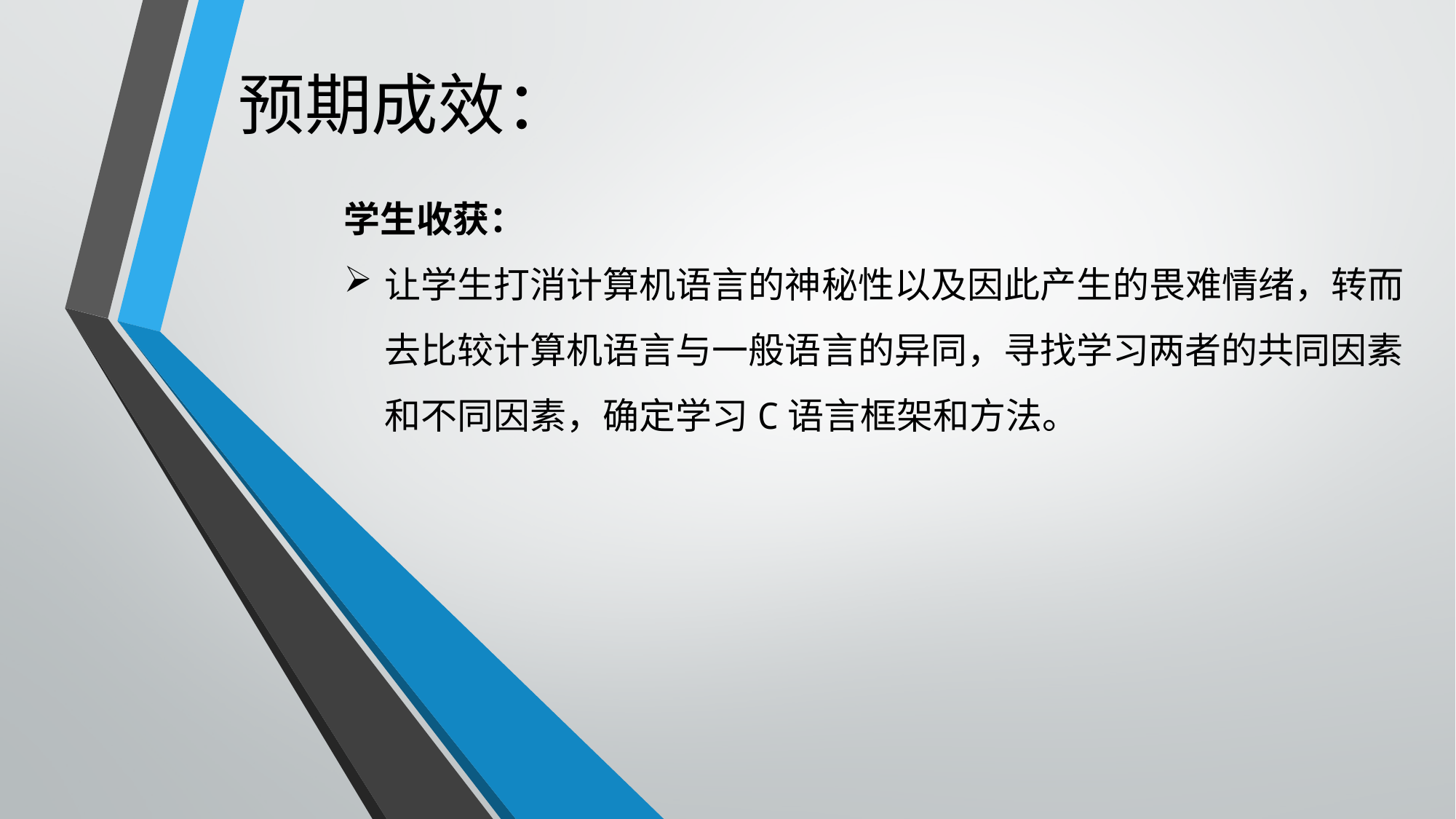

# 预期成效：
学生收获：
让学生打消计算机语言的神秘性以及因此产生的畏难情绪，转而去比较计算机语言与一般语言的异同，寻找学习两者的共同因素和不同因素，确定学习C语言框架和方法。